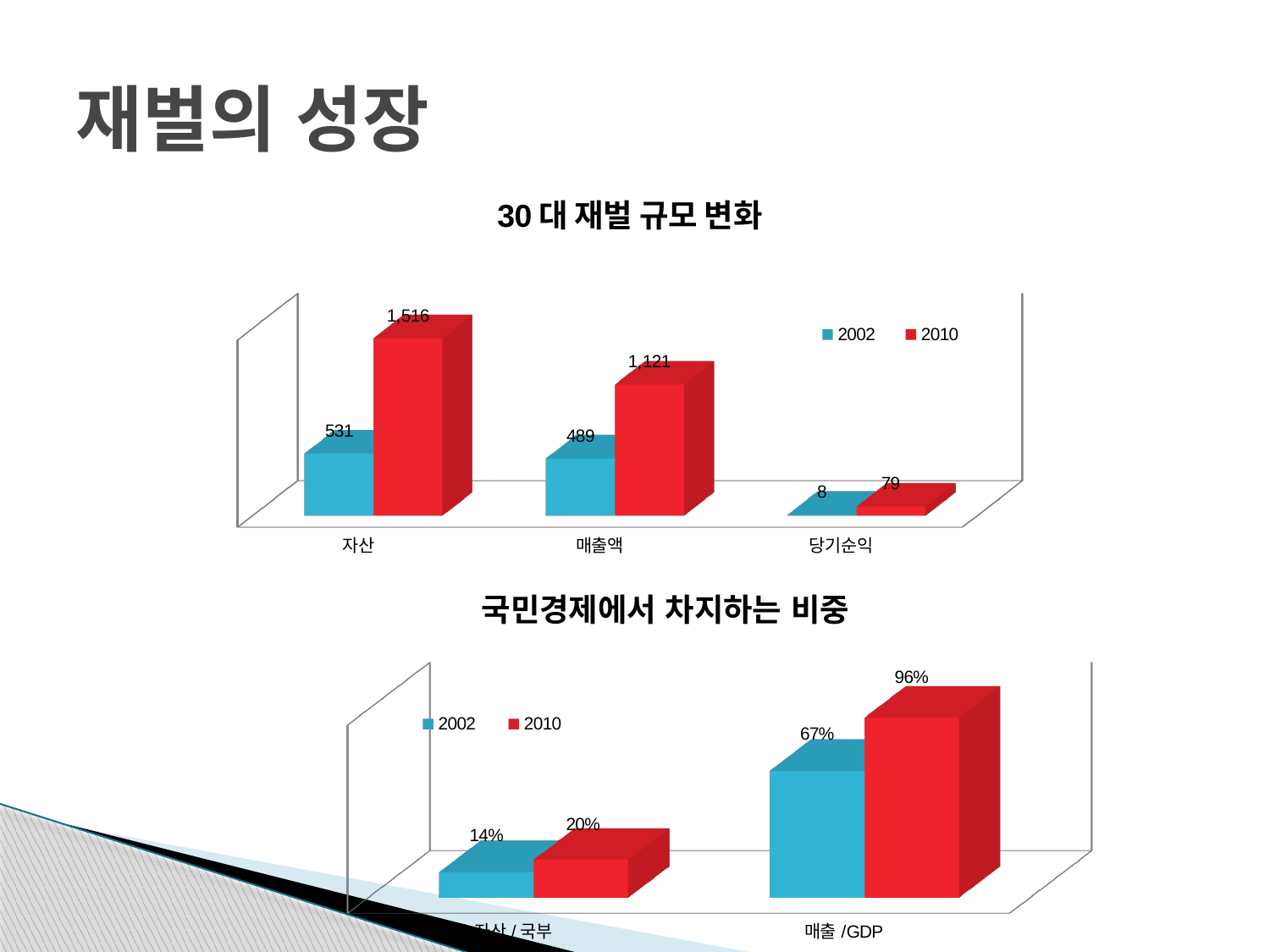

# 재벌의 성장

[unsupported chart]

[unsupported chart]